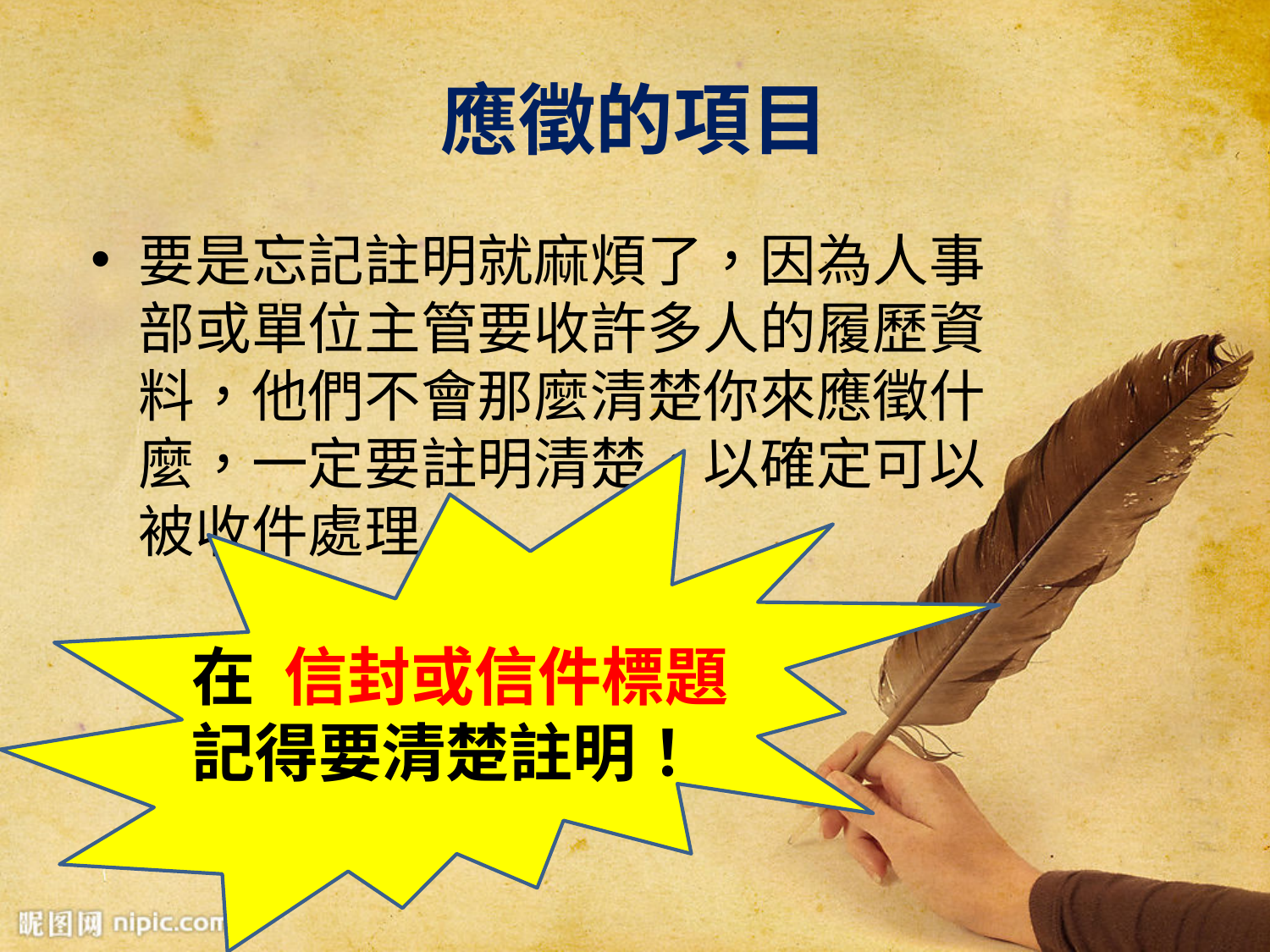

# 應徵的項目
要是忘記註明就麻煩了，因為人事部或單位主管要收許多人的履歷資料，他們不會那麼清楚你來應徵什麼，一定要註明清楚，以確定可以被收件處理。

在  信封或信件標題
記得要清楚註明！